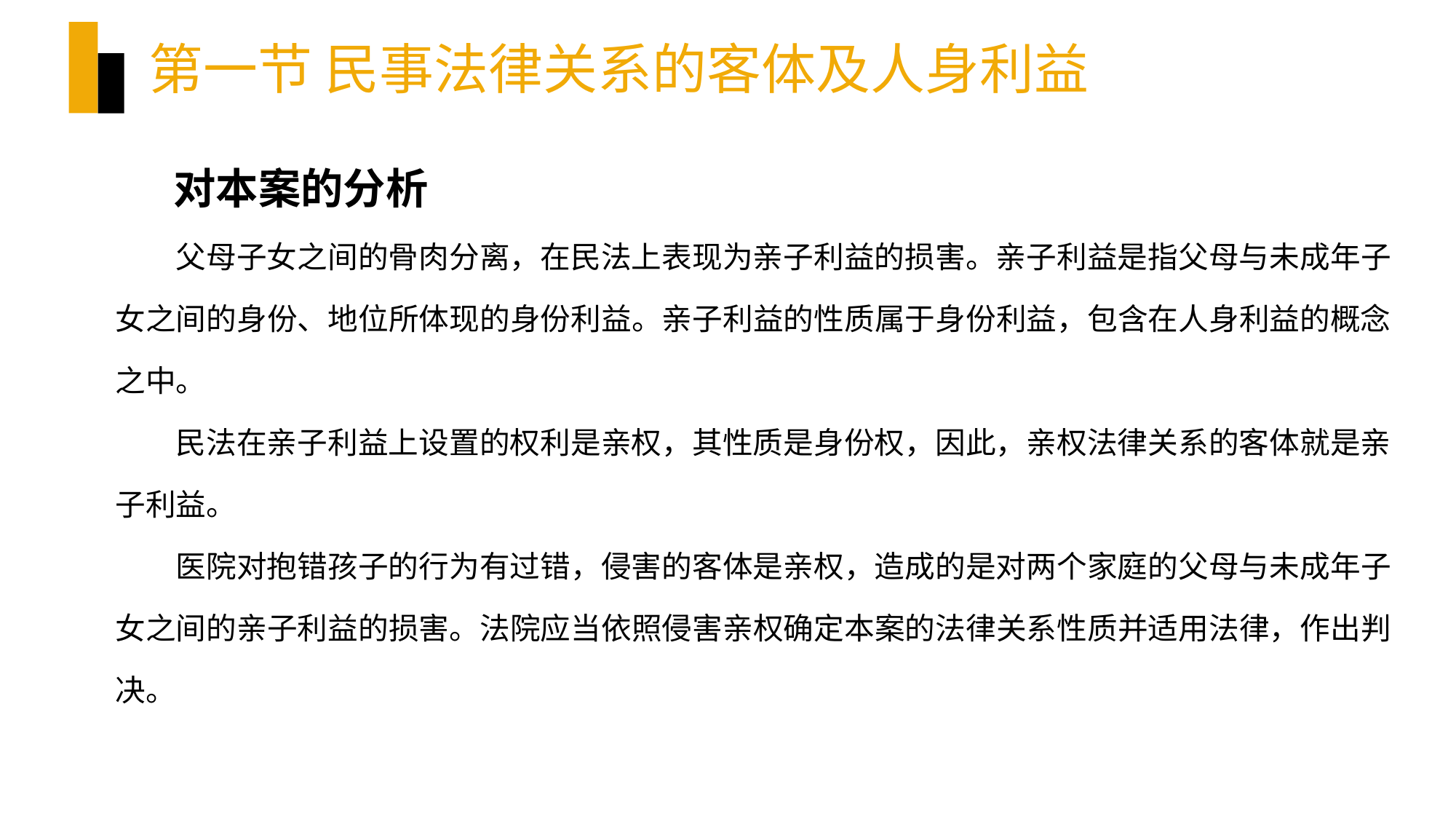

# 第一节 民事法律关系的客体及人身利益
     对本案的分析
父母子女之间的骨肉分离，在民法上表现为亲子利益的损害。亲子利益是指父母与未成年子女之间的身份、地位所体现的身份利益。亲子利益的性质属于身份利益，包含在人身利益的概念之中。
民法在亲子利益上设置的权利是亲权，其性质是身份权，因此，亲权法律关系的客体就是亲子利益。
医院对抱错孩子的行为有过错，侵害的客体是亲权，造成的是对两个家庭的父母与未成年子女之间的亲子利益的损害。法院应当依照侵害亲权确定本案的法律关系性质并适用法律，作出判决。